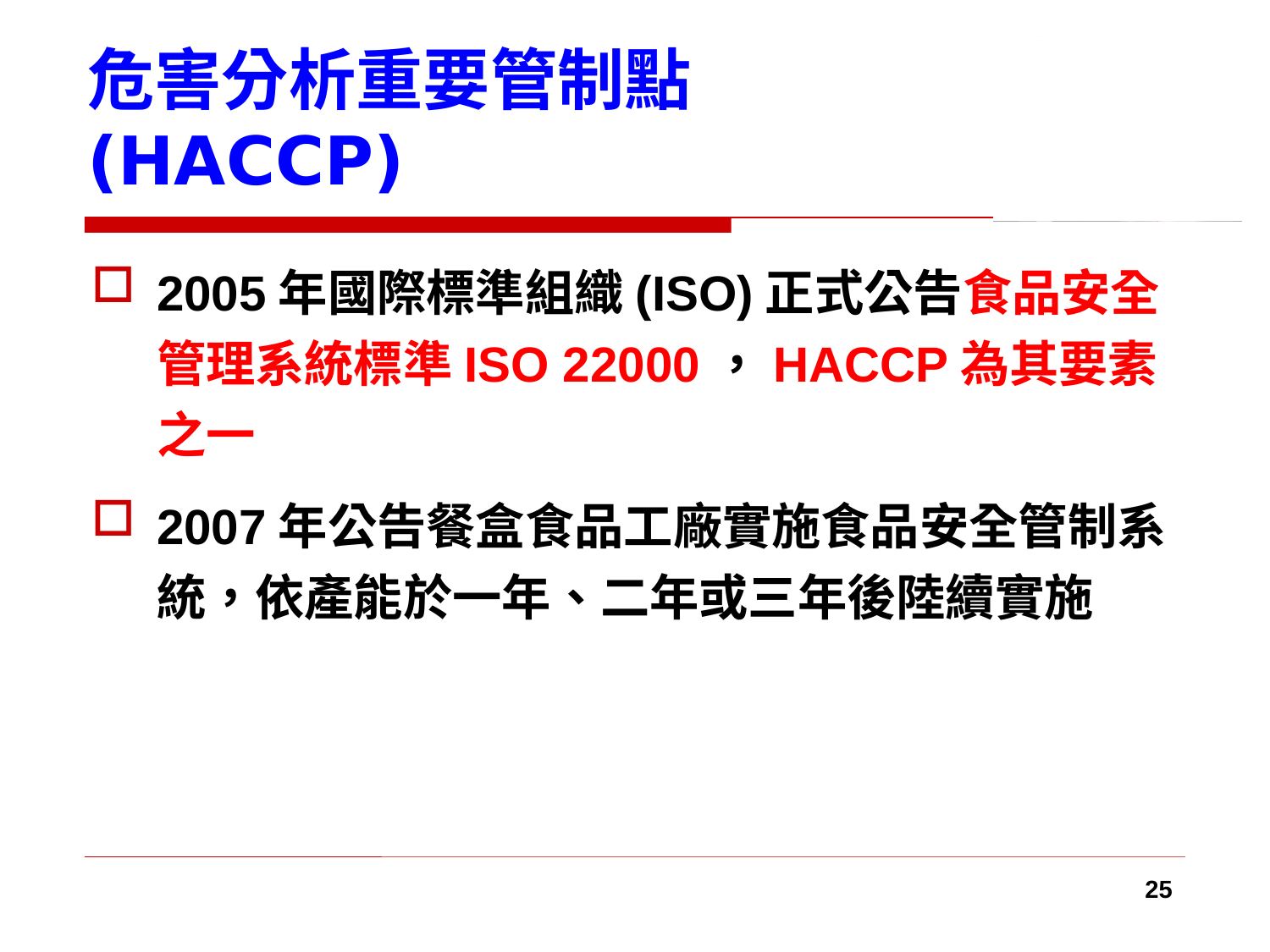

# 危害分析重要管制點(HACCP)
2005年國際標準組織(ISO)正式公告食品安全管理系統標準ISO 22000，HACCP為其要素之一
2007年公告餐盒食品工廠實施食品安全管制系統，依產能於一年、二年或三年後陸續實施
25